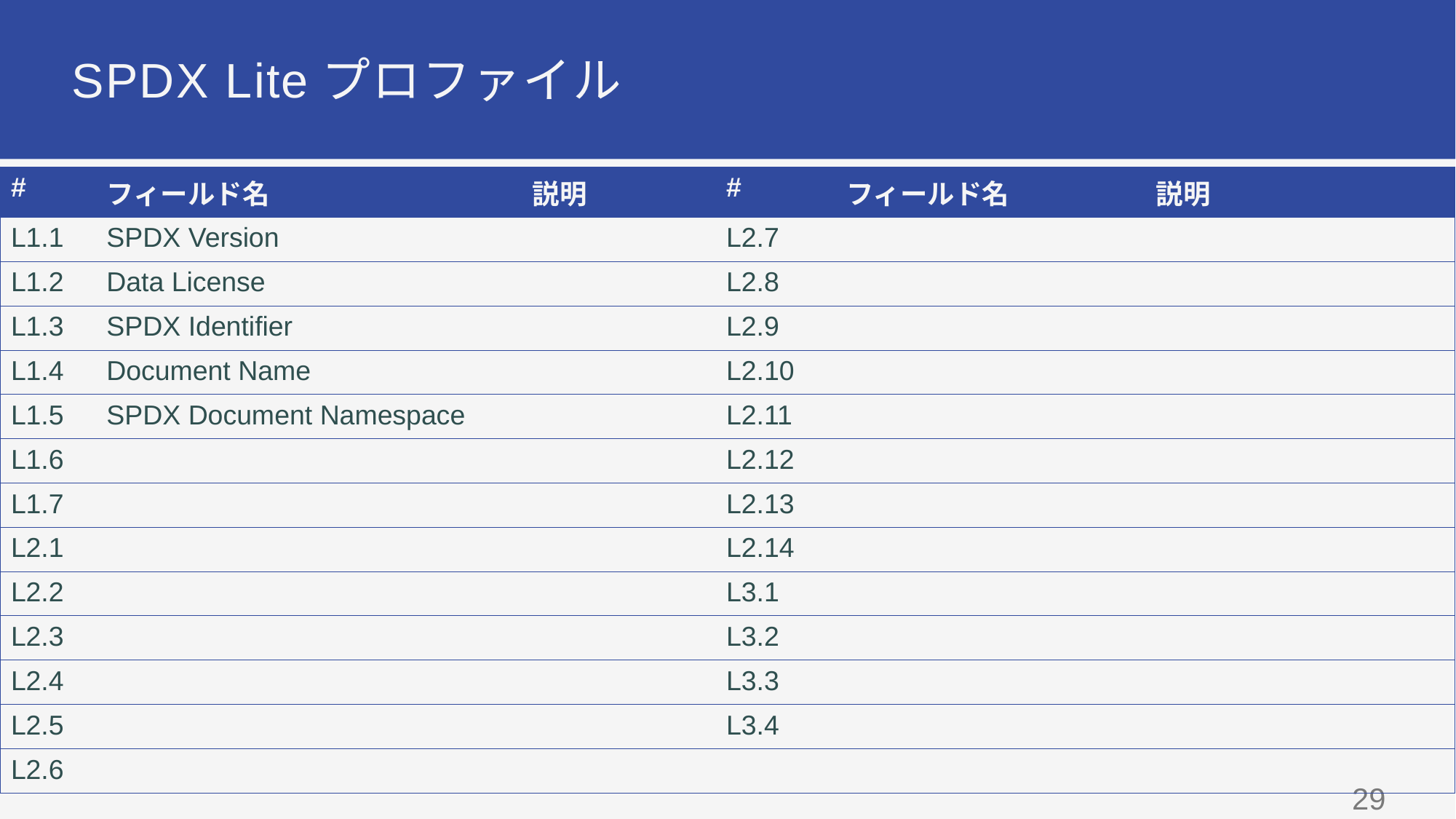

# SPDX Liteプロファイル
| # | フィールド名 | 説明 | # | フィールド名 | 説明 |
| --- | --- | --- | --- | --- | --- |
| L1.1 | SPDX Version |  | L2.7 |  |  |
| L1.2 | Data License |  | L2.8 |  |  |
| L1.3 | SPDX Identifier |  | L2.9 |  |  |
| L1.4 | Document Name |  | L2.10 |  |  |
| L1.5 | SPDX Document Namespace |  | L2.11 |  |  |
| L1.6 |  |  | L2.12 |  |  |
| L1.7 |  |  | L2.13 |  |  |
| L2.1 |  |  | L2.14 |  |  |
| L2.2 |  |  | L3.1 |  |  |
| L2.3 |  |  | L3.2 |  |  |
| L2.4 |  |  | L3.3 |  |  |
| L2.5 |  |  | L3.4 |  |  |
| L2.6 |  |  |  |  |  |
29